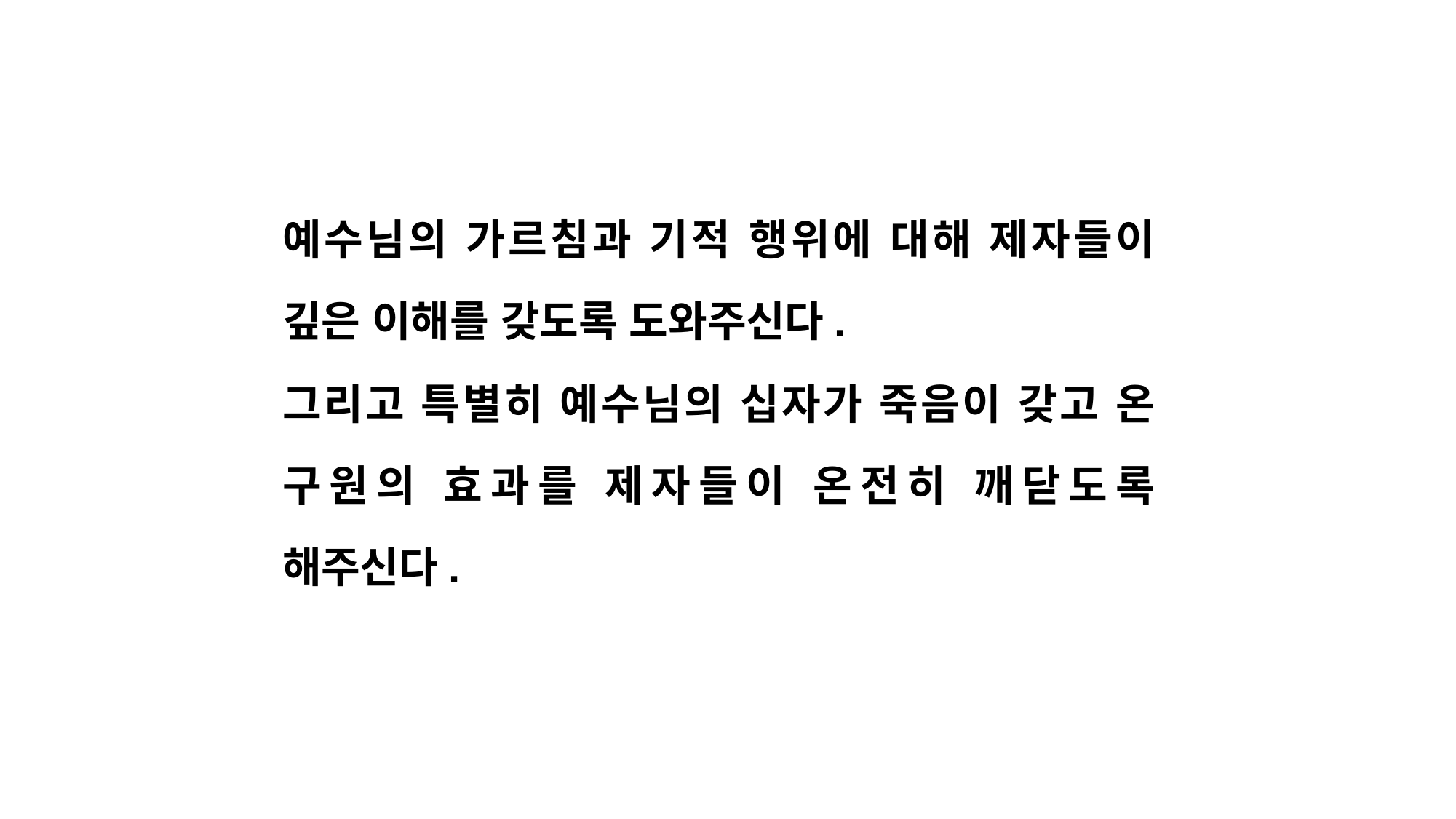

예수님의 가르침과 기적 행위에 대해 제자들이 깊은 이해를 갖도록 도와주신다.
그리고 특별히 예수님의 십자가 죽음이 갖고 온 구원의 효과를 제자들이 온전히 깨닫도록 해주신다.